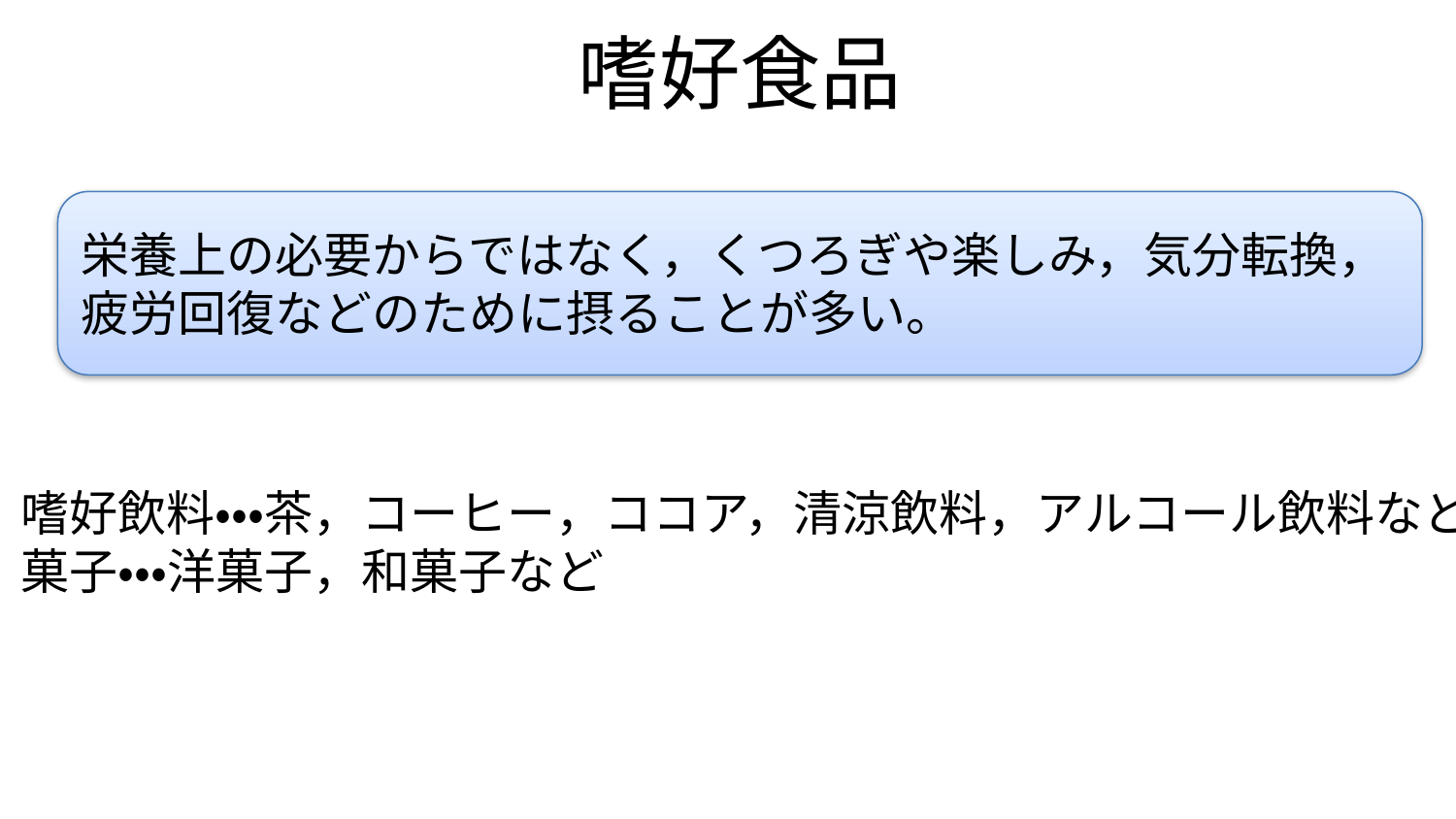

# 嗜好食品
栄養上の必要からではなく，くつろぎや楽しみ，気分転換，疲労回復などのために摂ることが多い。
嗜好飲料・・・茶，コーヒー，ココア，清涼飲料，アルコール飲料など
菓子・・・洋菓子，和菓子など